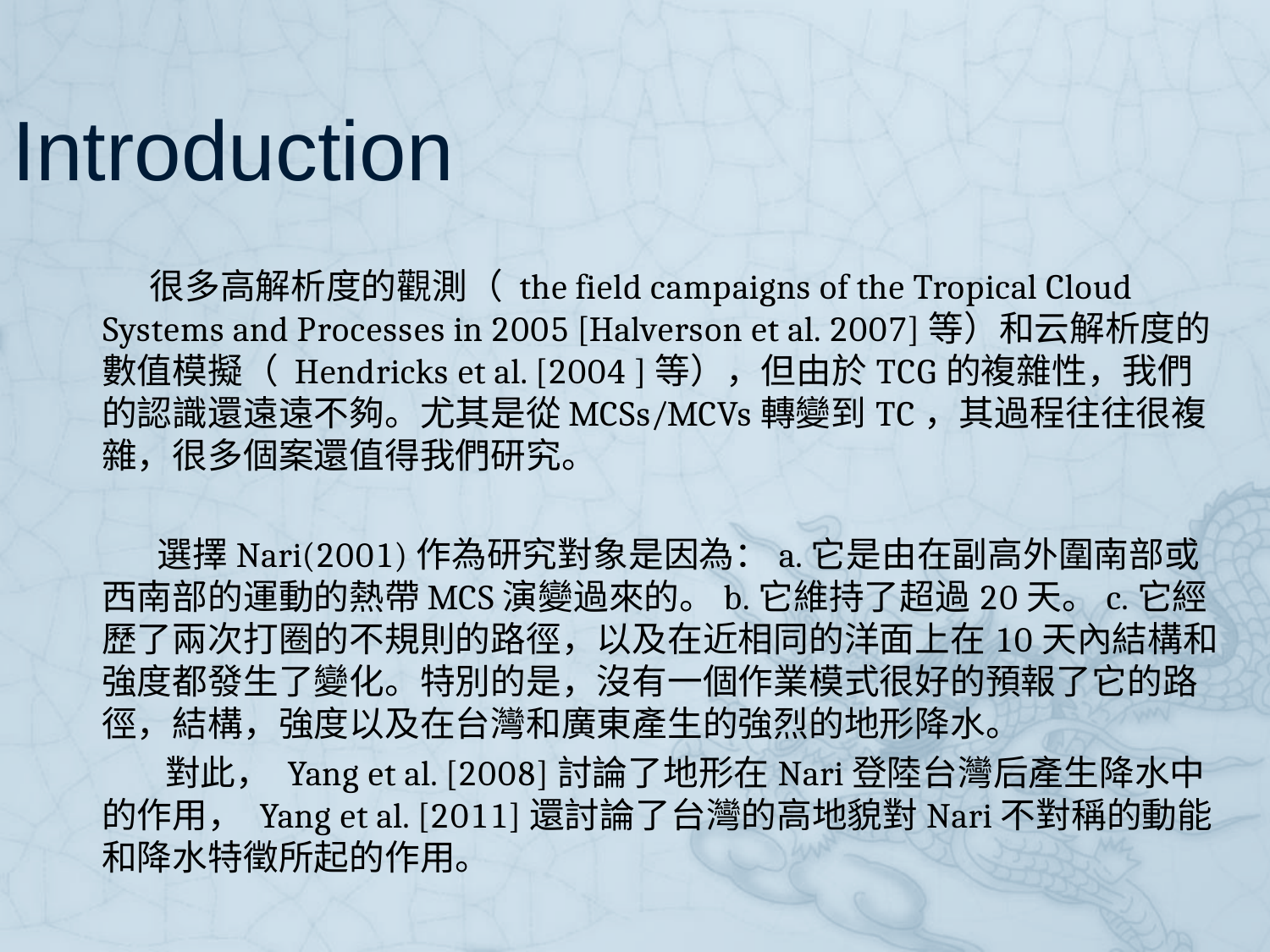

# Introduction
     很多高解析度的觀測（ the field campaigns of the Tropical Cloud Systems and Processes in 2005 [Halverson et al. 2007]等）和云解析度的數值模擬（ Hendricks et al. [2004 ]等），但由於TCG的複雜性，我們的認識還遠遠不夠。尤其是從MCSs/MCVs轉變到TC，其過程往往很複雜，很多個案還值得我們研究。

      選擇Nari(2001)作為研究對象是因為：a.它是由在副高外圍南部或西南部的運動的熱帶MCS演變過來的。b.它維持了超過20天。c.它經歷了兩次打圈的不規則的路徑，以及在近相同的洋面上在10天內結構和強度都發生了變化。特別的是，沒有一個作業模式很好的預報了它的路徑，結構，強度以及在台灣和廣東產生的強烈的地形降水。
       對此， Yang et al. [2008]討論了地形在Nari登陸台灣后產生降水中的作用， Yang et al. [2011]還討論了台灣的高地貌對Nari不對稱的動能和降水特徵所起的作用。